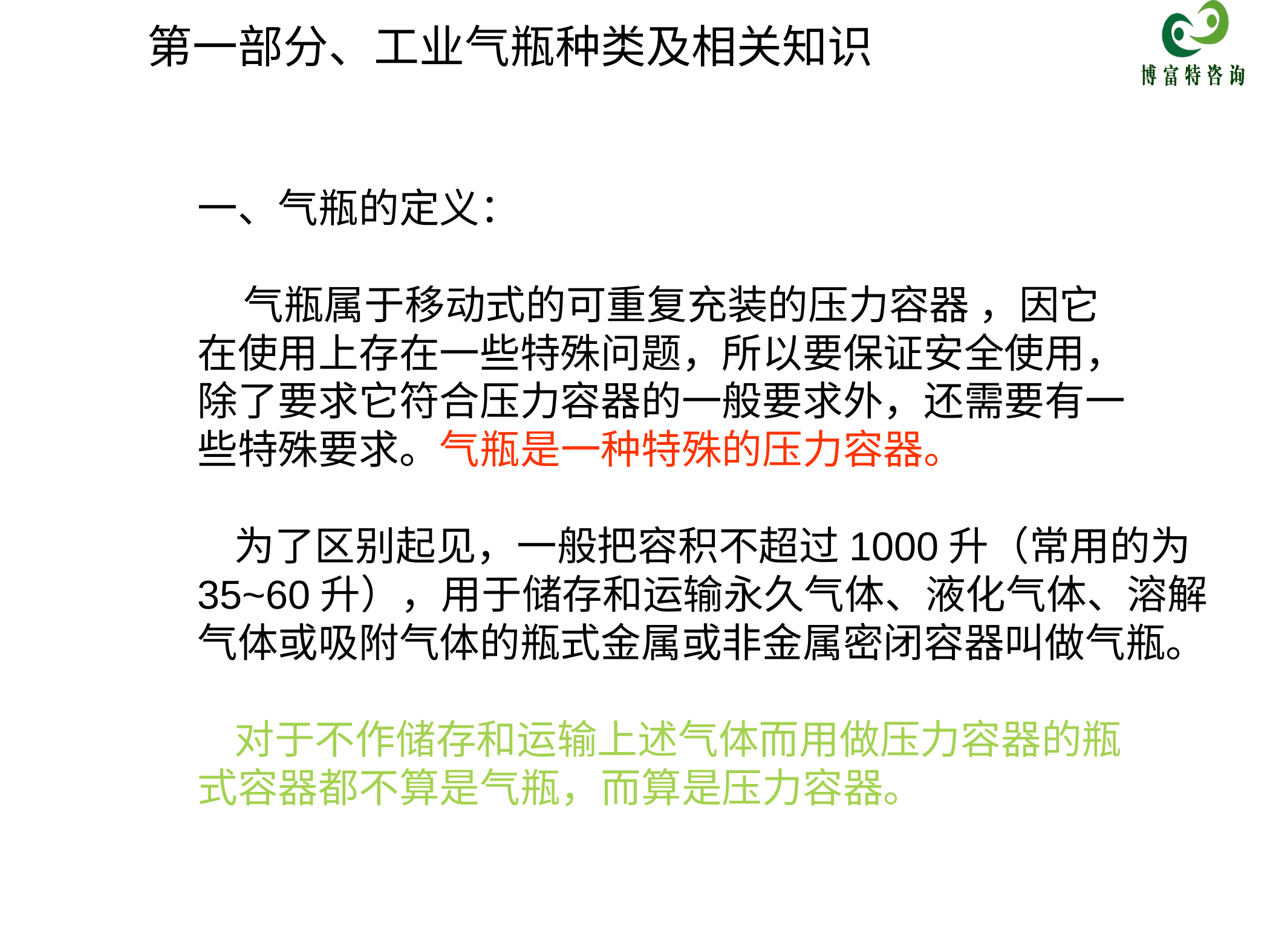

第一部分、工业气瓶种类及相关知识
一、气瓶的定义：

    气瓶属于移动式的可重复充装的压力容器 ，因它
在使用上存在一些特殊问题，所以要保证安全使用，
除了要求它符合压力容器的一般要求外，还需要有一
些特殊要求。气瓶是一种特殊的压力容器。

   为了区别起见，一般把容积不超过1000升（常用的为
35~60升），用于储存和运输永久气体、液化气体、溶解
气体或吸附气体的瓶式金属或非金属密闭容器叫做气瓶。

   对于不作储存和运输上述气体而用做压力容器的瓶
式容器都不算是气瓶，而算是压力容器。